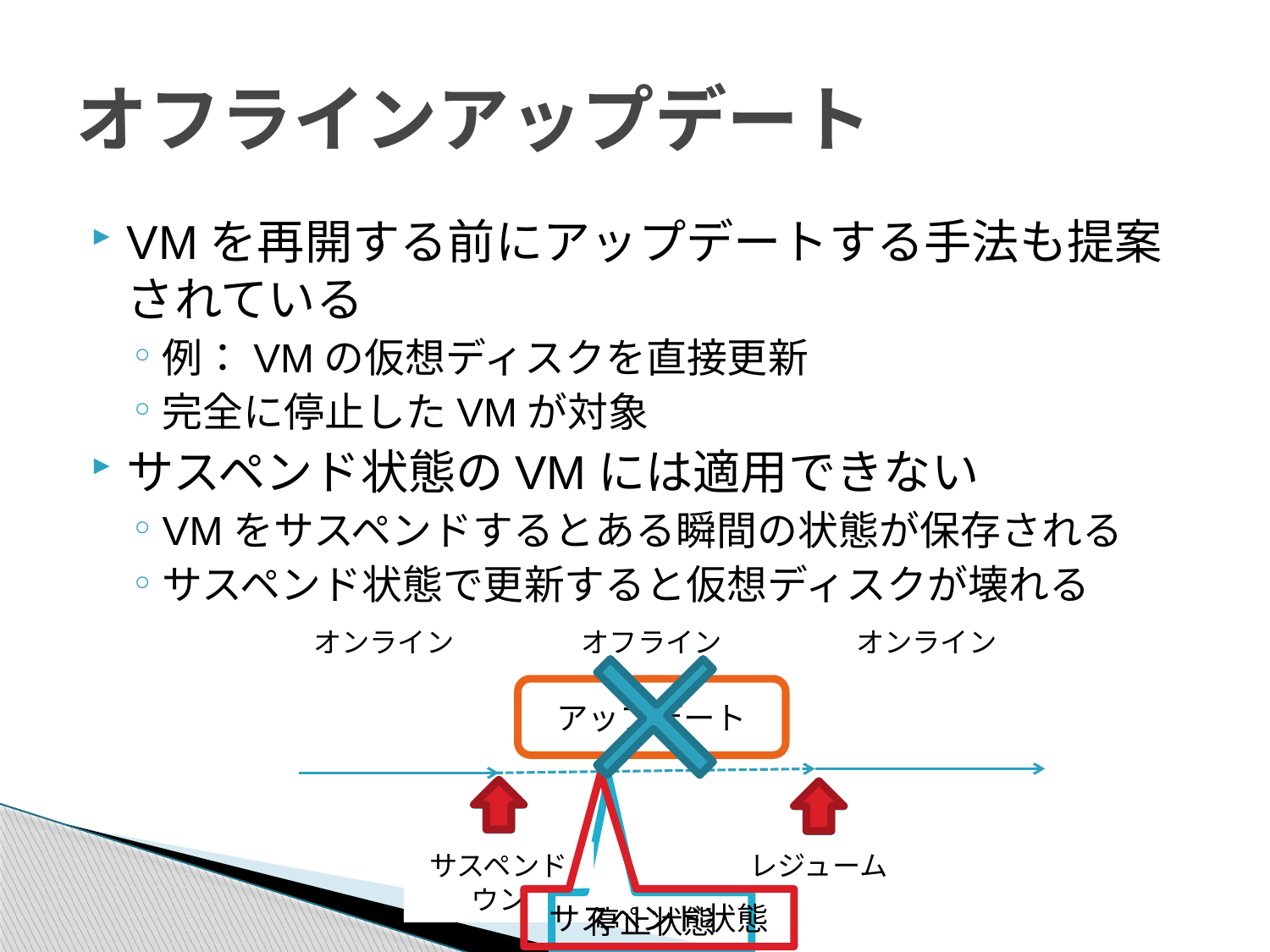

# オフラインアップデート
VMを再開する前にアップデートする手法も提案されている
例：VMの仮想ディスクを直接更新
完全に停止したVMが対象
サスペンド状態のVMには適用できない
VMをサスペンドするとある瞬間の状態が保存される
サスペンド状態で更新すると仮想ディスクが壊れる

オンライン
オフライン
オンライン

アップデート

サスペンド
レジューム
サスペンド状態

シャットダウン
ブート
停止状態